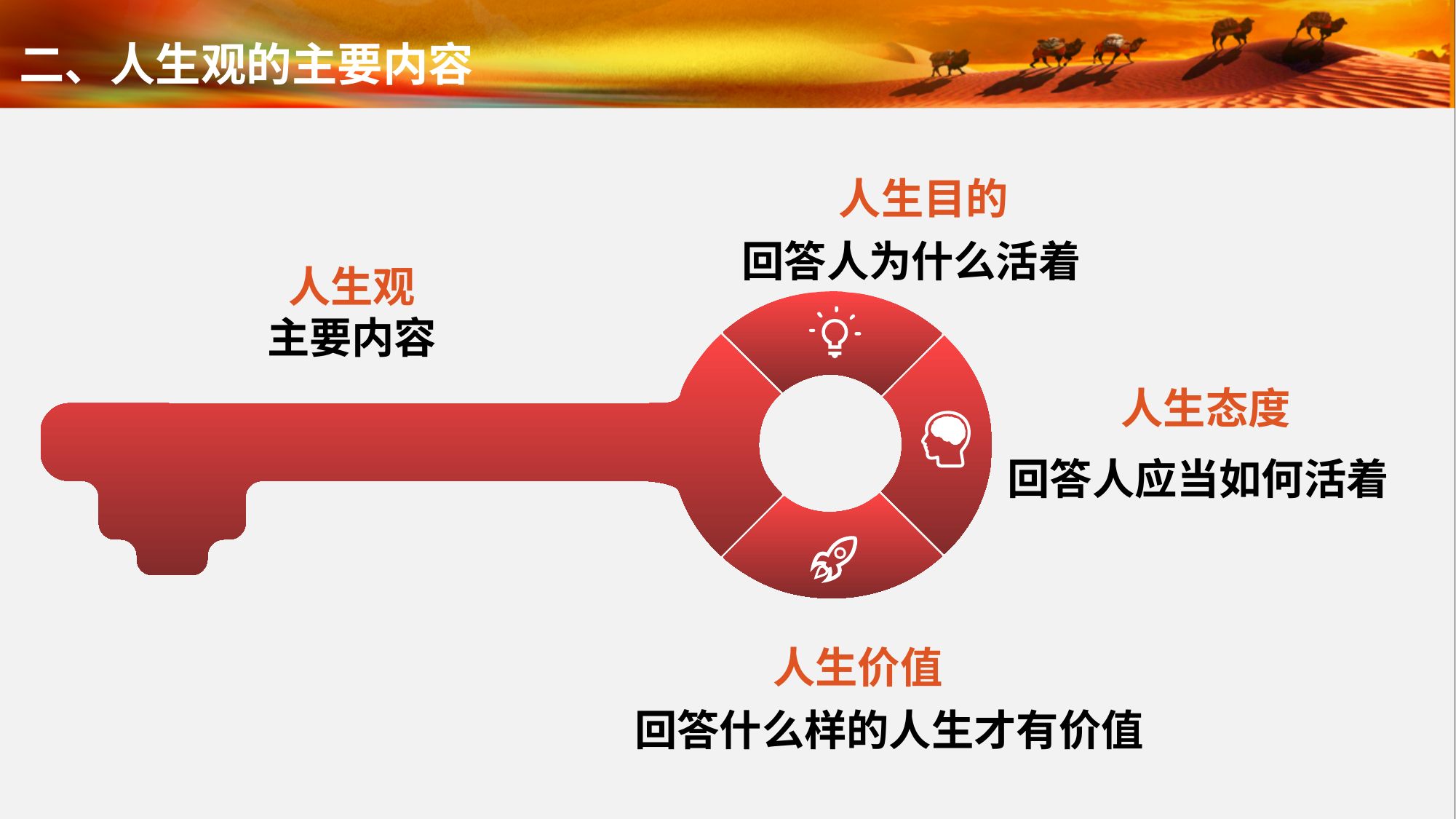

二、人生观的主要内容
人生目的
回答人为什么活着
人生观
主要内容

人生态度

回答人应当如何活着

人生价值
回答什么样的人生才有价值